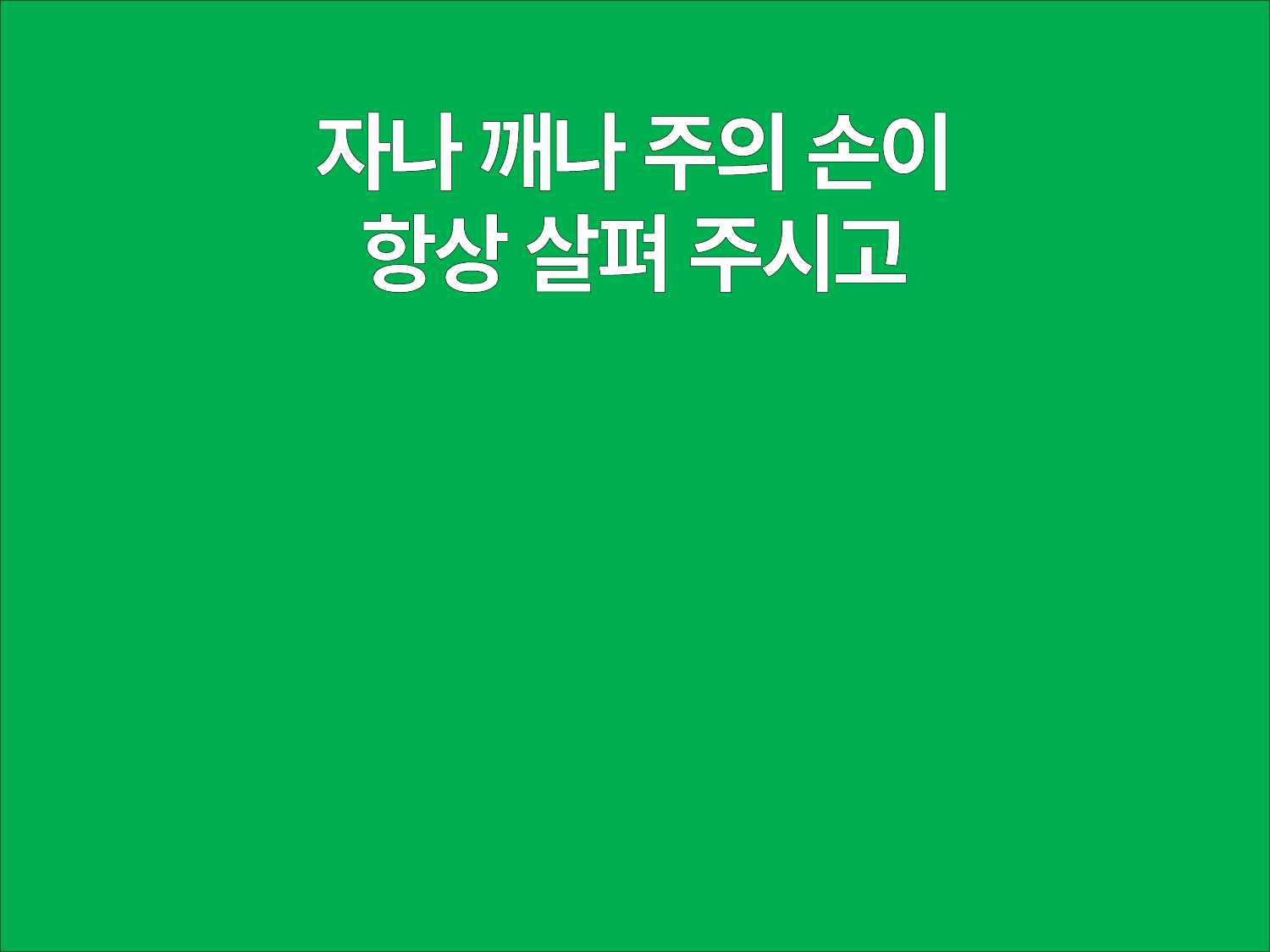

자나 깨나 주의 손이
항상 살펴 주시고